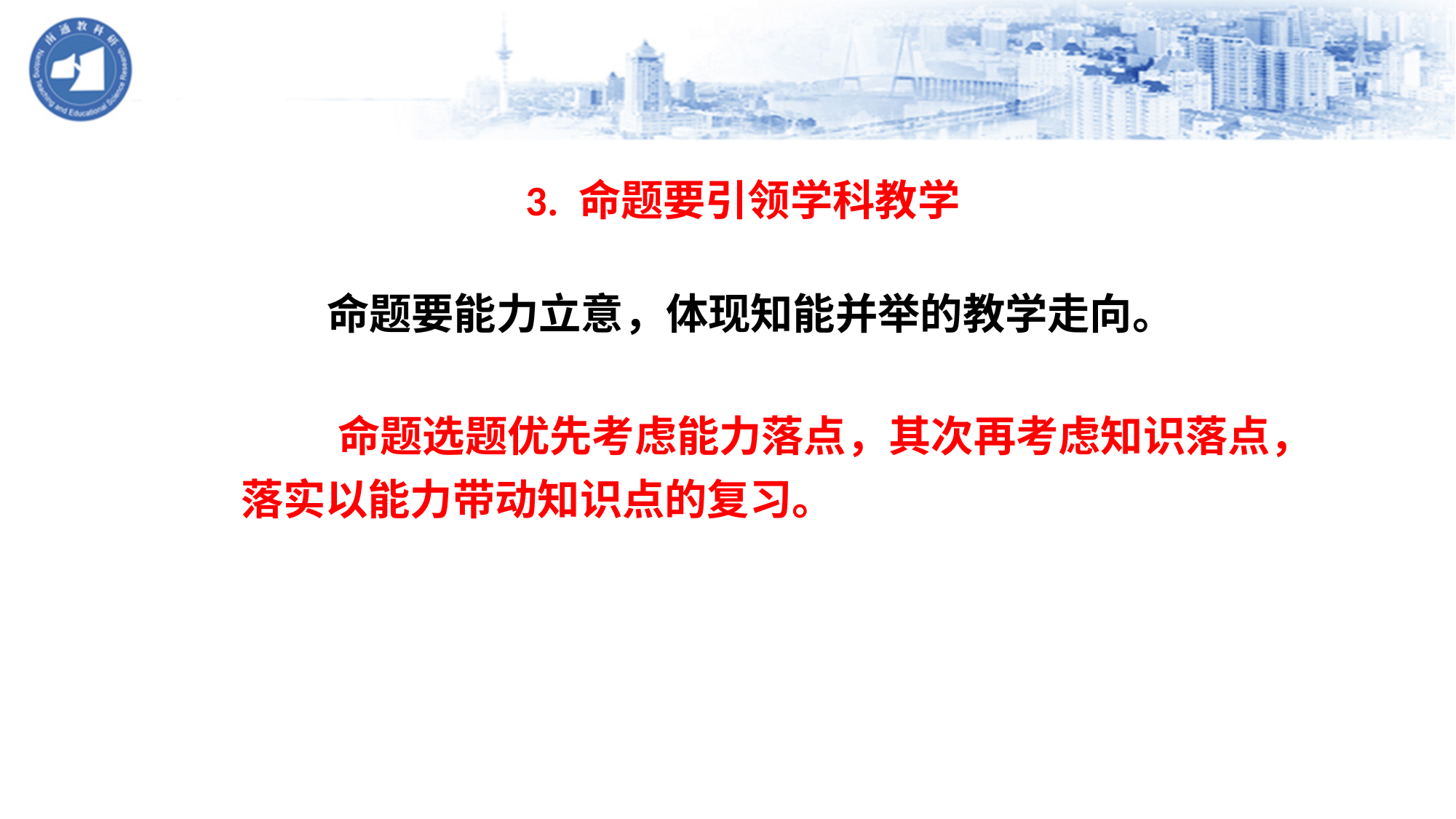

3. 命题要引领学科教学
命题要能力立意，体现知能并举的教学走向。

         命题选题优先考虑能力落点，其次再考虑知识落点，落实以能力带动知识点的复习。